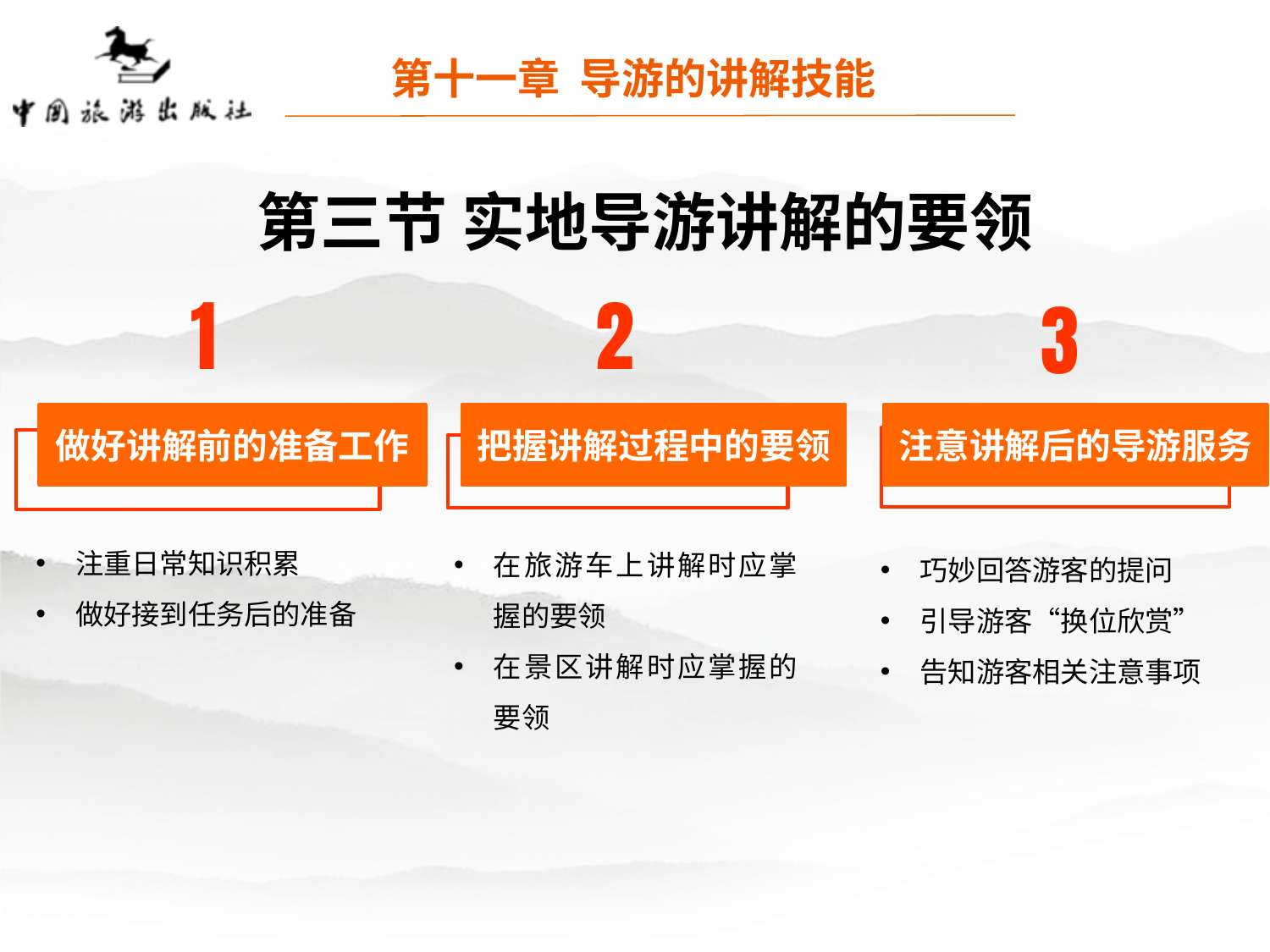

第十一章  导游的讲解技能
第三节 实地导游讲解的要领
1
做好讲解前的准备工作

注重日常知识积累
做好接到任务后的准备

2
把握讲解过程中的要领

在旅游车上讲解时应掌握的要领
在景区讲解时应掌握的要领
3
注意讲解后的导游服务

巧妙回答游客的提问
引导游客“换位欣赏”
告知游客相关注意事项